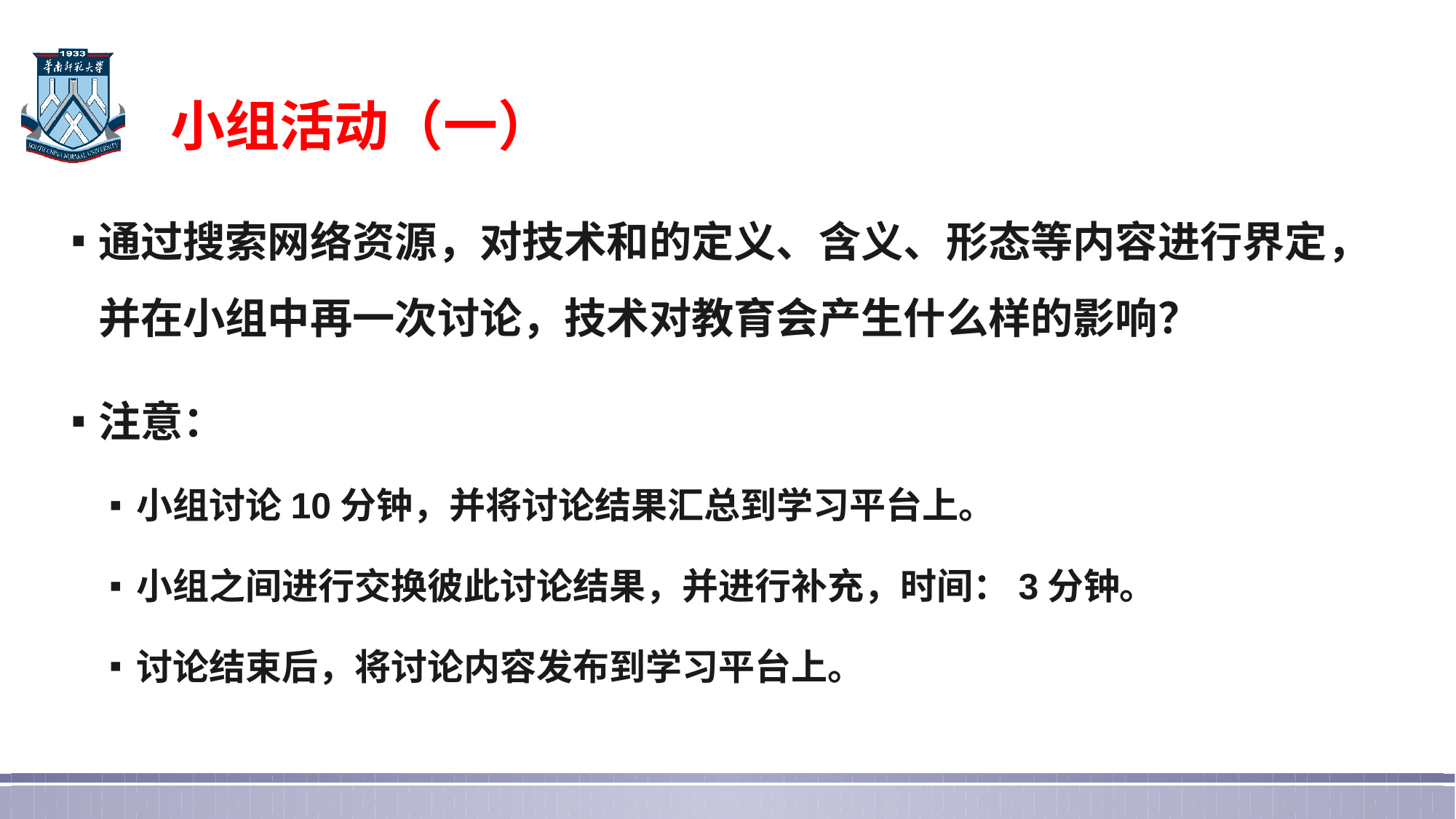

# 小组活动（一）
通过搜索网络资源，对技术和的定义、含义、形态等内容进行界定，并在小组中再一次讨论，技术对教育会产生什么样的影响？
注意：
小组讨论10分钟，并将讨论结果汇总到学习平台上。
小组之间进行交换彼此讨论结果，并进行补充，时间：3分钟。
讨论结束后，将讨论内容发布到学习平台上。